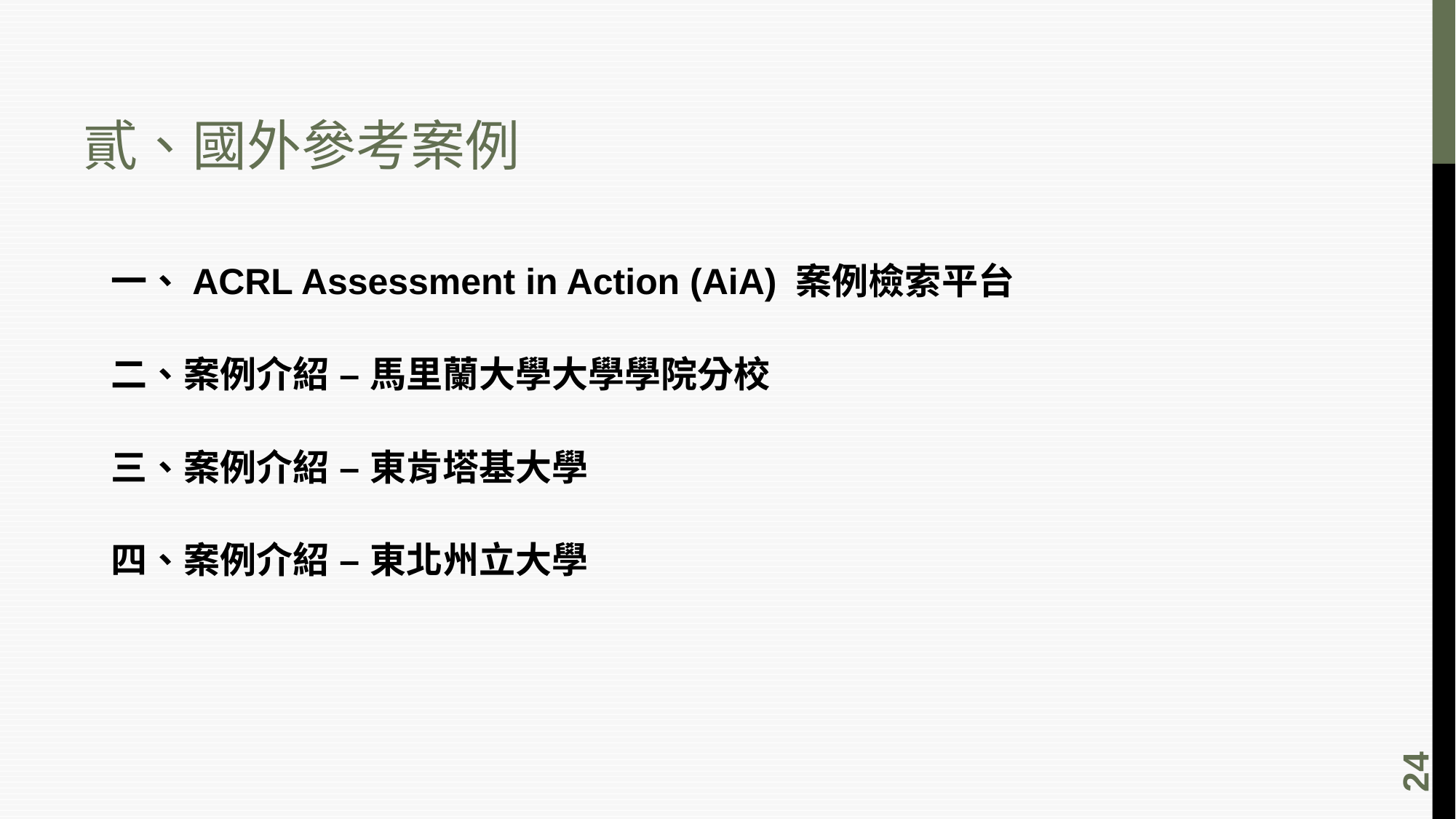

# 貳、國外參考案例
一、ACRL Assessment in Action (AiA) 案例檢索平台
二、案例介紹 – 馬里蘭大學大學學院分校
三、案例介紹 – 東肯塔基大學
四、案例介紹 – 東北州立大學
24